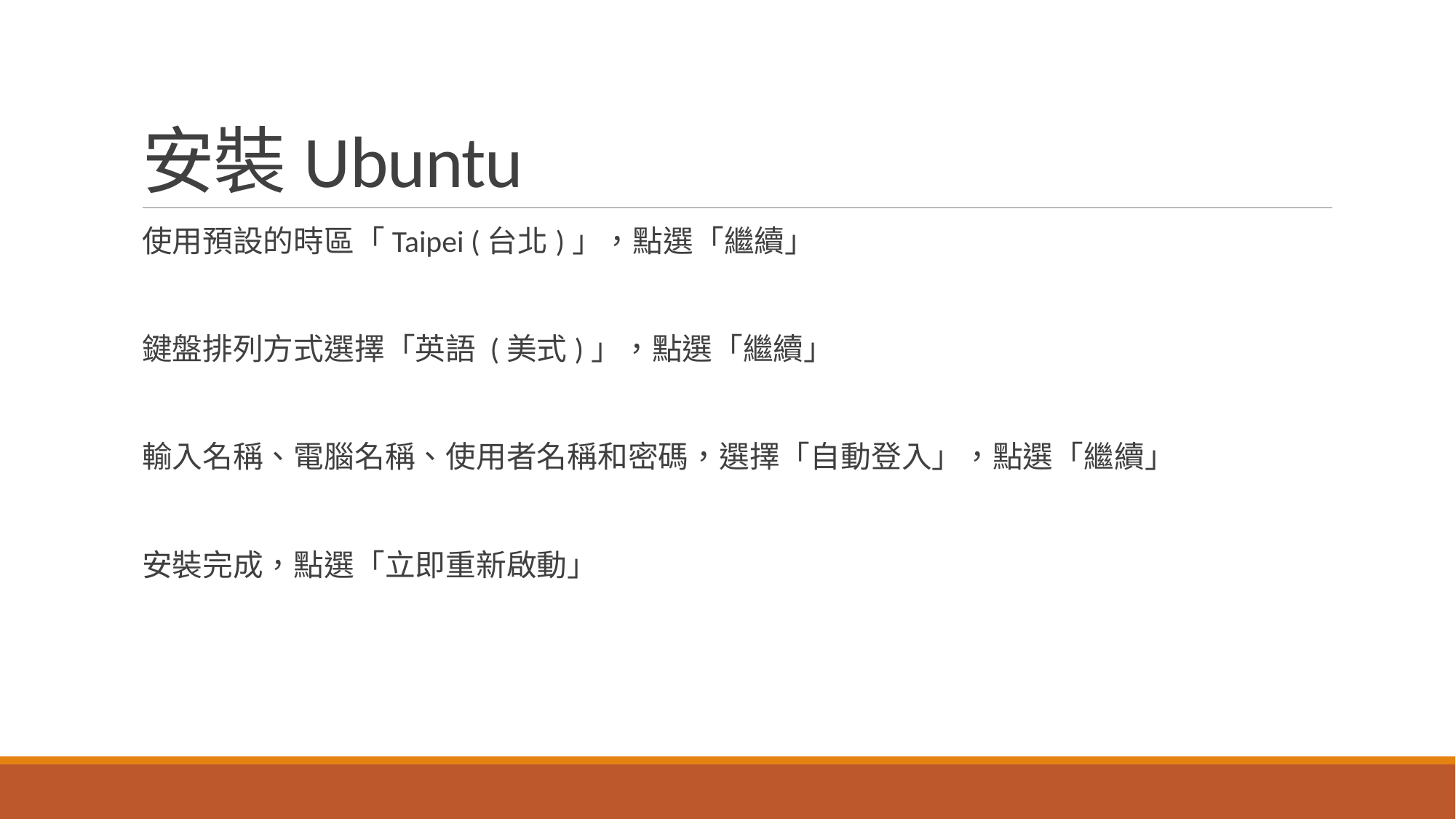

# 安裝Ubuntu
使用預設的時區「Taipei (台北)」，點選「繼續」

鍵盤排列方式選擇「英語 (美式)」，點選「繼續」

輸入名稱、電腦名稱、使用者名稱和密碼，選擇「自動登入」，點選「繼續」

安裝完成，點選「立即重新啟動」